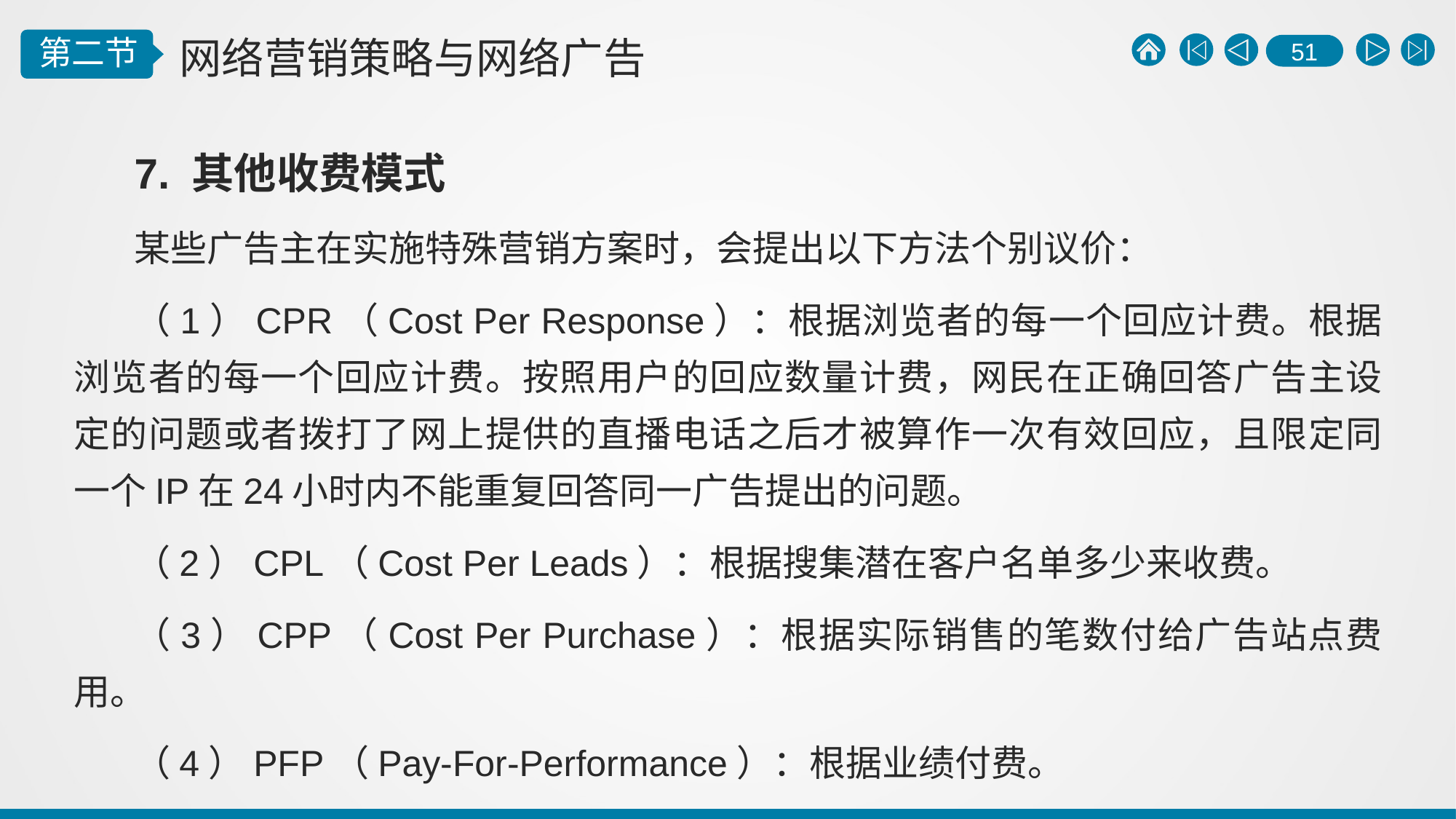

7. 其他收费模式
某些广告主在实施特殊营销方案时，会提出以下方法个别议价：
（1）CPR（Cost Per Response）：根据浏览者的每一个回应计费。根据浏览者的每一个回应计费。按照用户的回应数量计费，网民在正确回答广告主设定的问题或者拨打了网上提供的直播电话之后才被算作一次有效回应，且限定同一个IP在24小时内不能重复回答同一广告提出的问题。
（2）CPL（Cost Per Leads）：根据搜集潜在客户名单多少来收费。
（3）CPP（Cost Per Purchase）：根据实际销售的笔数付给广告站点费用。
（4）PFP（Pay-For-Performance）：根据业绩付费。